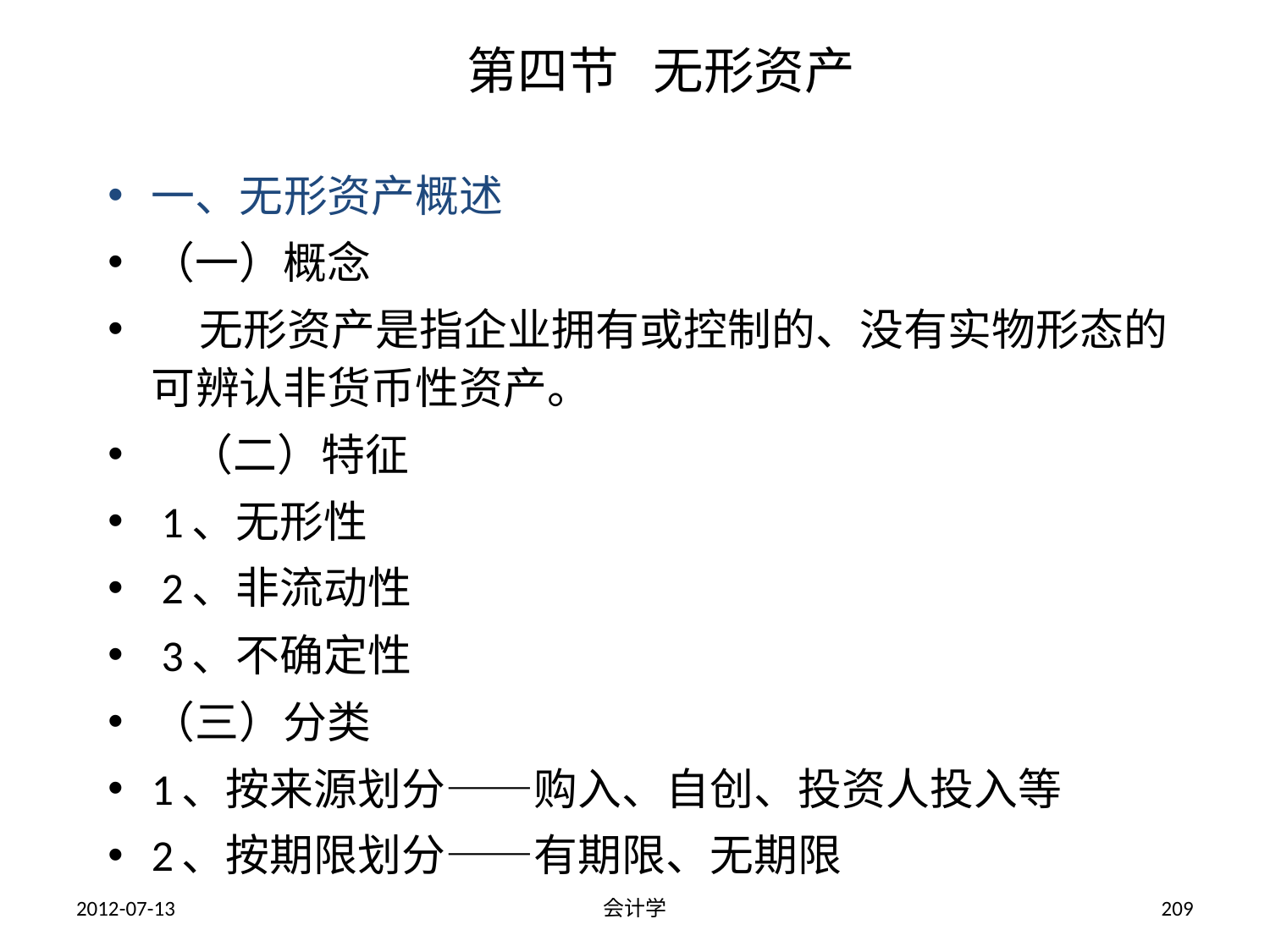

# 第四节   无形资产
一、无形资产概述
（一）概念
    无形资产是指企业拥有或控制的、没有实物形态的可辨认非货币性资产。
   （二）特征
 1、无形性
 2、非流动性
 3、不确定性
（三）分类
1、按来源划分——购入、自创、投资人投入等
2、按期限划分——有期限、无期限
2012-07-13
会计学
209